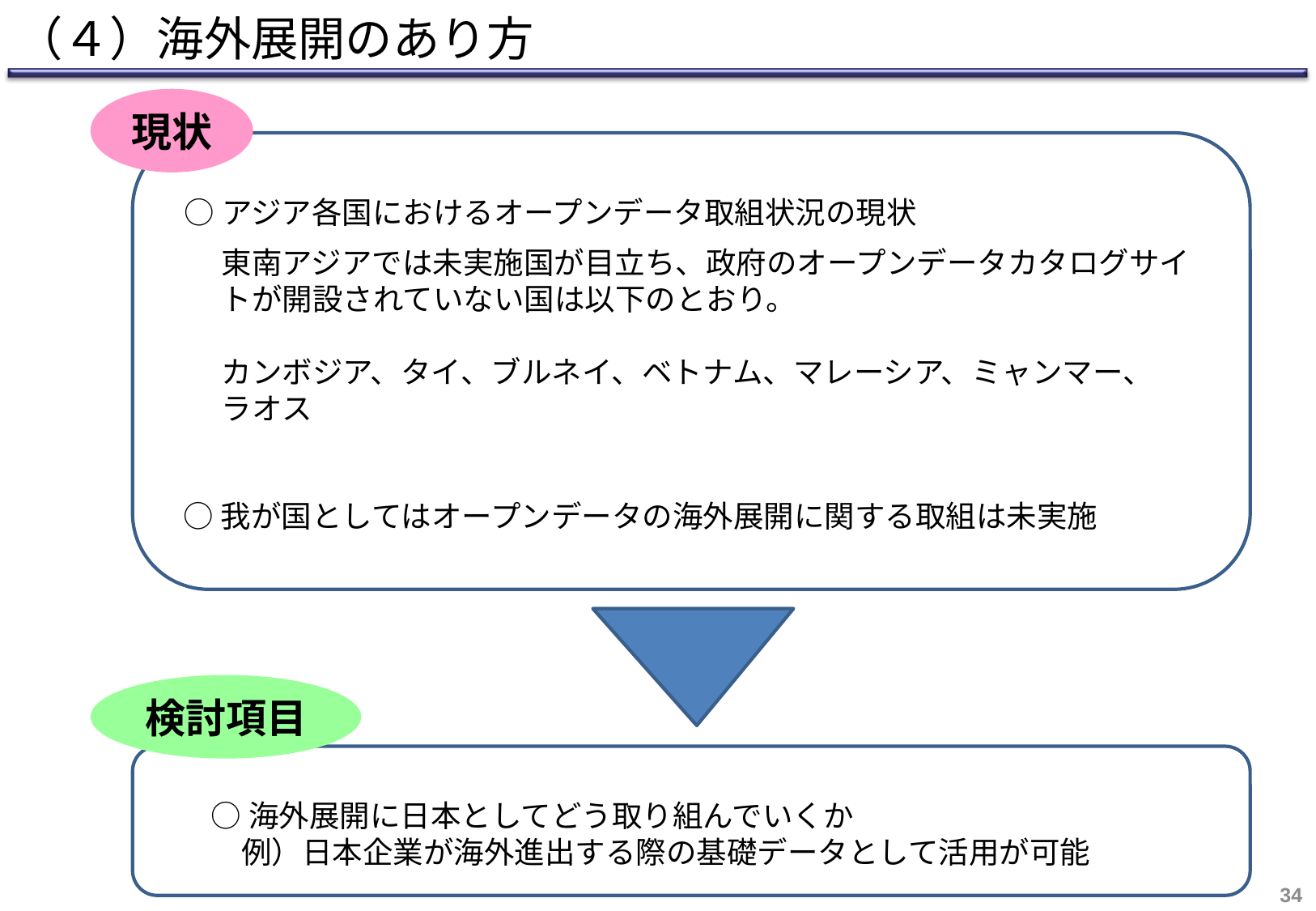

（４）海外展開のあり方
現状

○アジア各国におけるオープンデータ取組状況の現状
東南アジアでは未実施国が目立ち、政府のオープンデータカタログサイトが開設されていない国は以下のとおり。

カンボジア、タイ、ブルネイ、ベトナム、マレーシア、ミャンマー、
ラオス
○我が国としてはオープンデータの海外展開に関する取組は未実施

検討項目

○海外展開に日本としてどう取り組んでいくか
　例）日本企業が海外進出する際の基礎データとして活用が可能
34